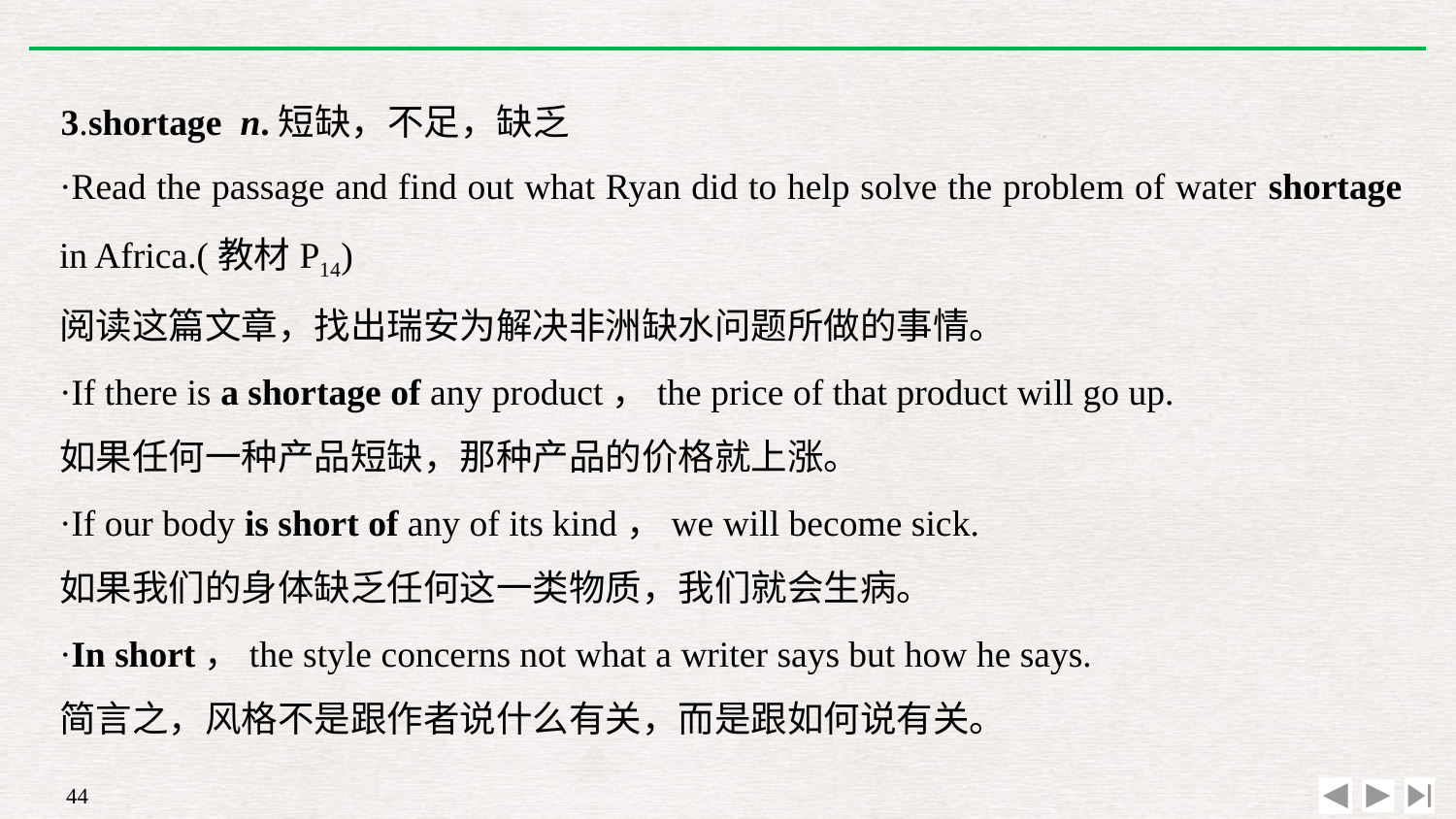

3.shortage  n.短缺，不足，缺乏
·Read the passage and find out what Ryan did to help solve the problem of water shortage in Africa.(教材P14)
阅读这篇文章，找出瑞安为解决非洲缺水问题所做的事情。
·If there is a shortage of any product，the price of that product will go up.
如果任何一种产品短缺，那种产品的价格就上涨。
·If our body is short of any of its kind，we will become sick.
如果我们的身体缺乏任何这一类物质，我们就会生病。
·In short，the style concerns not what a writer says but how he says.
简言之，风格不是跟作者说什么有关，而是跟如何说有关。